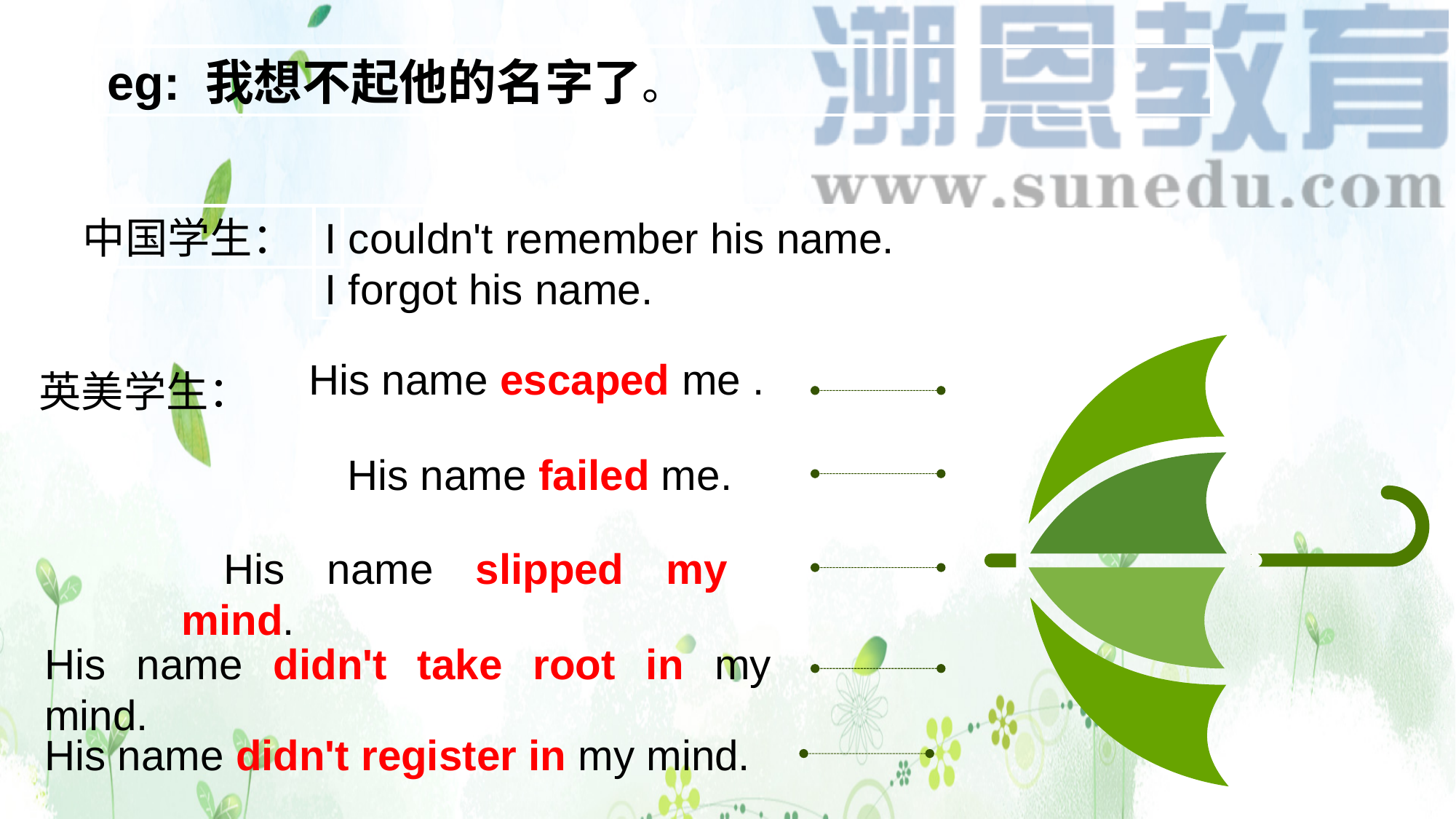

eg: 我想不起他的名字了。
中国学生：
I couldn't remember his name.
I forgot his name.

       His name escaped me .
英美学生：
      His name failed me.
 His name slipped my mind.
His name didn't take root in my mind.
His name didn't register in my mind.